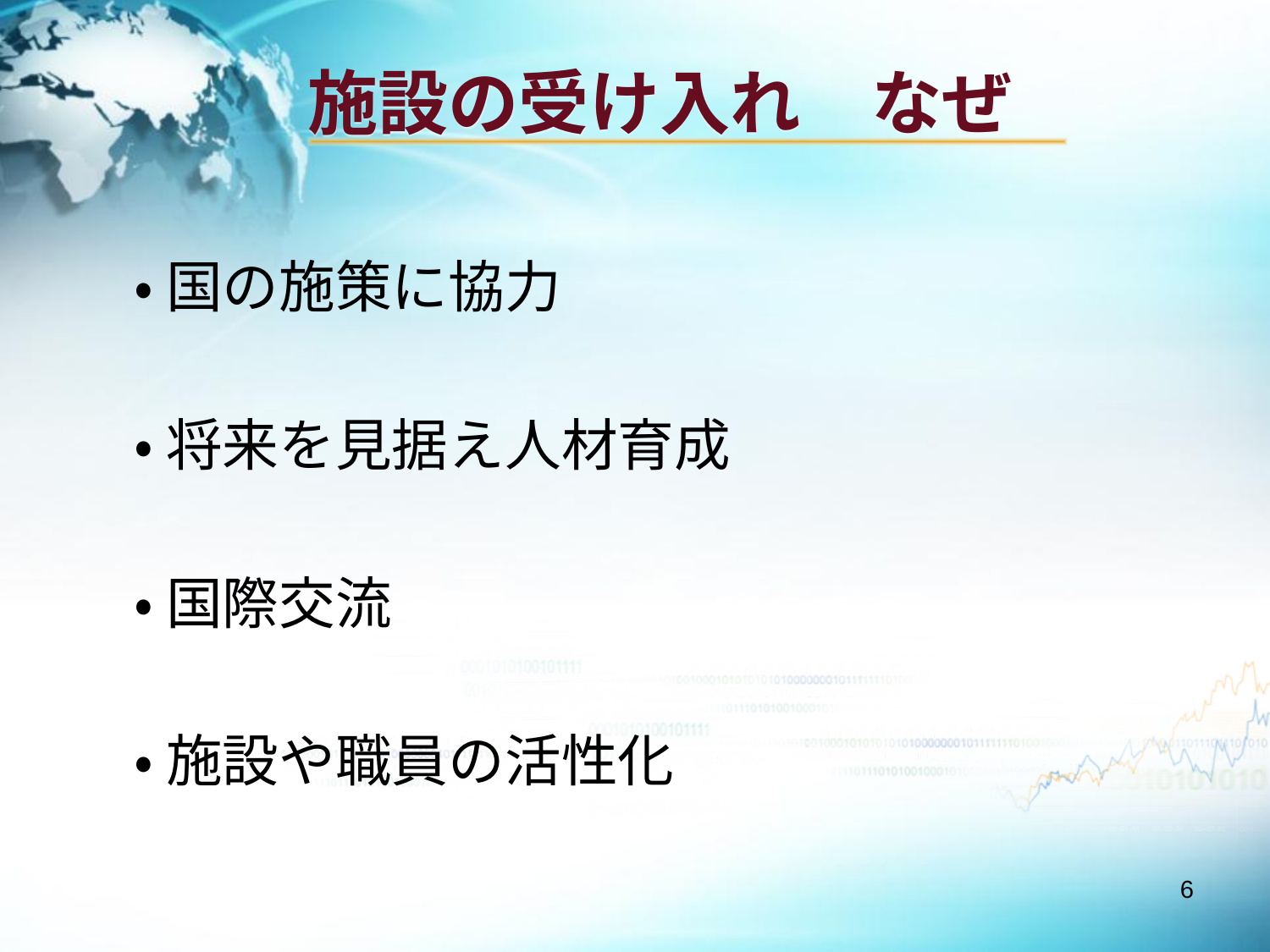

# 施設の受け入れ　なぜ

　・ 国の施策に協力

　・ 将来を見据え人材育成

　・ 国際交流

　・ 施設や職員の活性化

6